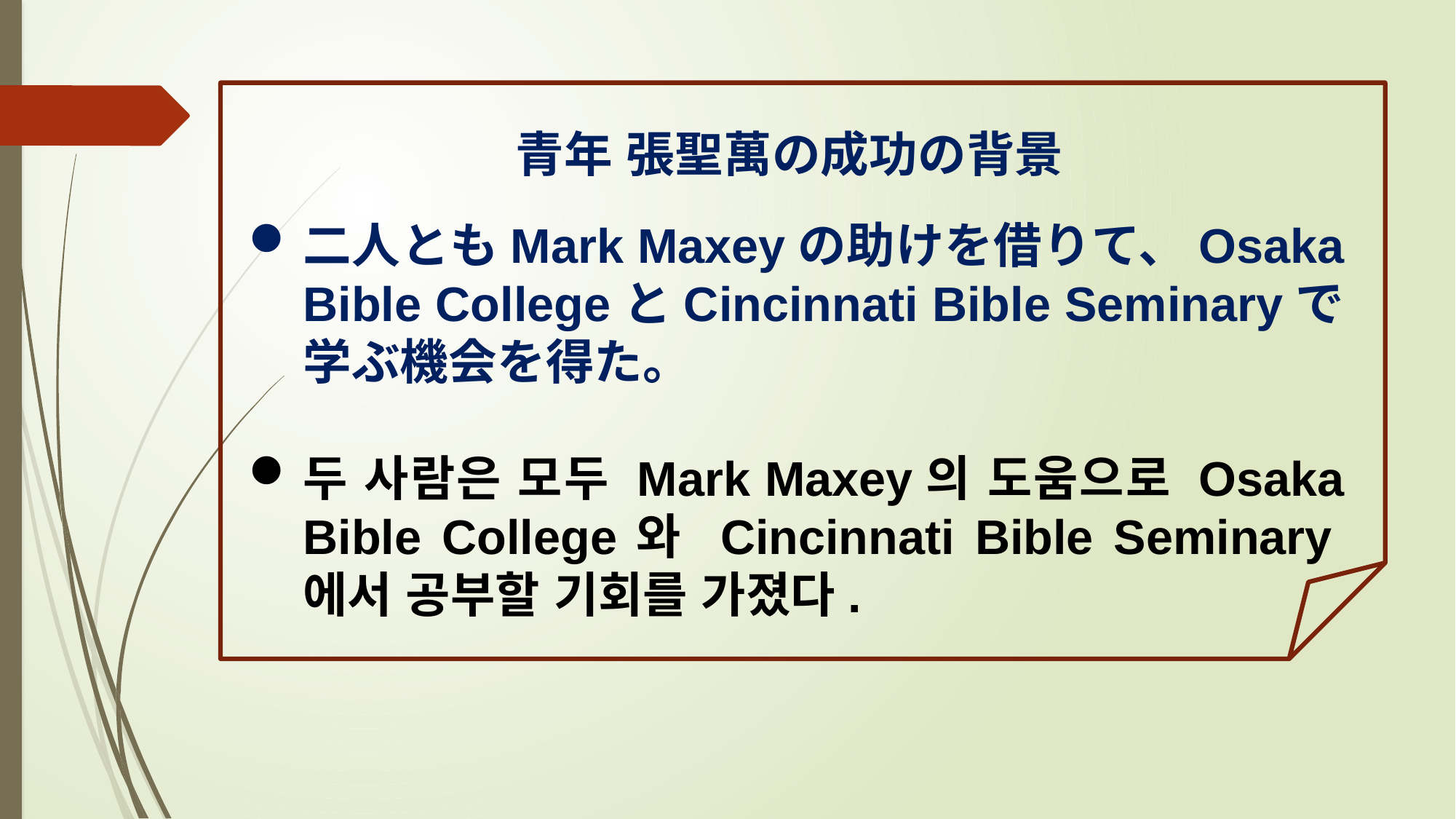

青年 張聖萬の成功の背景

二人ともMark Maxeyの助けを借りて、Osaka Bible CollegeとCincinnati Bible Seminaryで学ぶ機会を得た。

두 사람은 모두 Mark Maxey의 도움으로 Osaka Bible College와 Cincinnati Bible Seminary에서 공부할 기회를 가졌다.